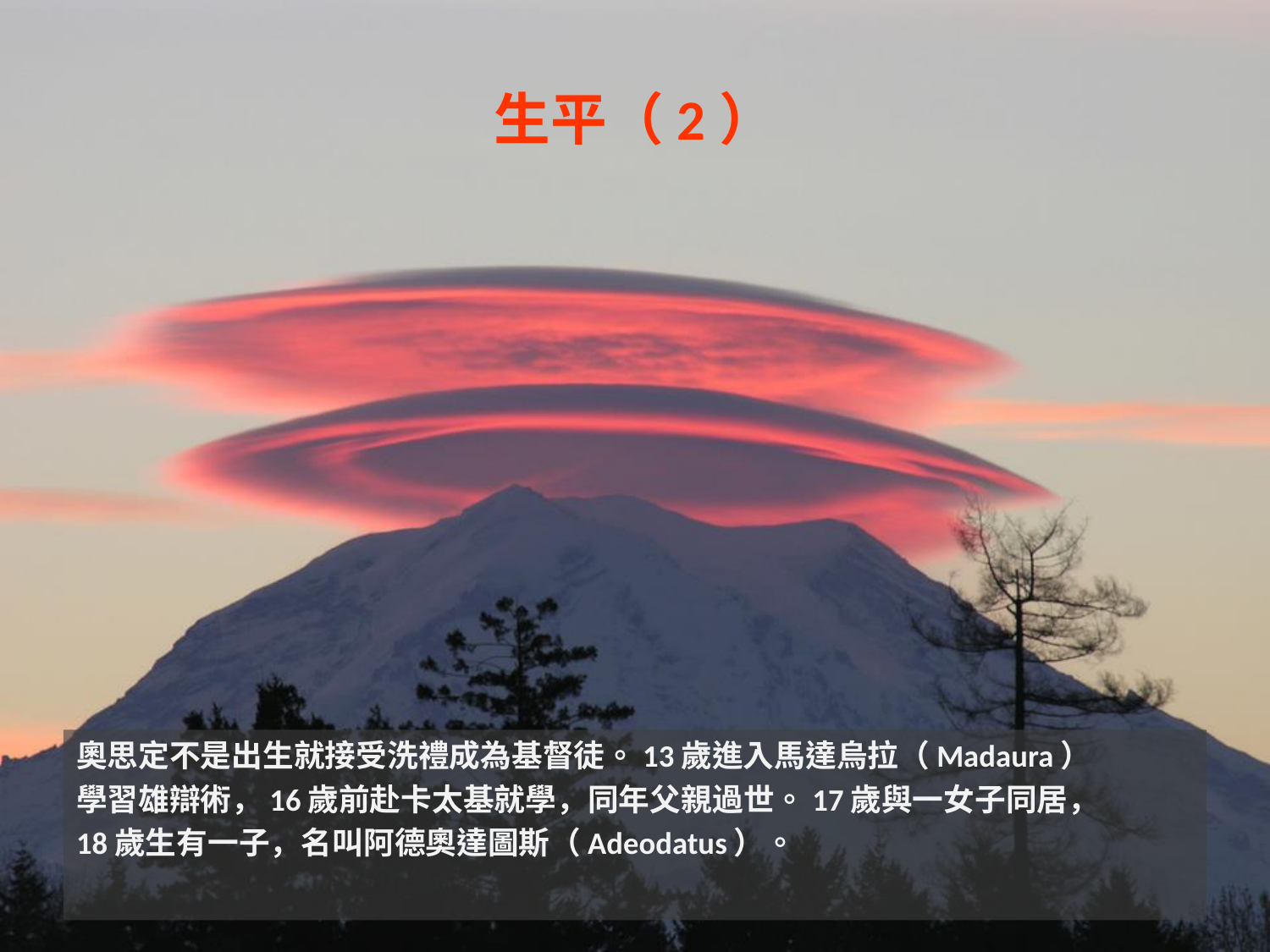

# 生平（2）

奧思定不是出生就接受洗禮成為基督徒。13歲進入馬達烏拉（Madaura）
學習雄辯術，16歲前赴卡太基就學，同年父親過世。17歲與一女子同居，
18歲生有一子，名叫阿德奧達圖斯（Adeodatus）。